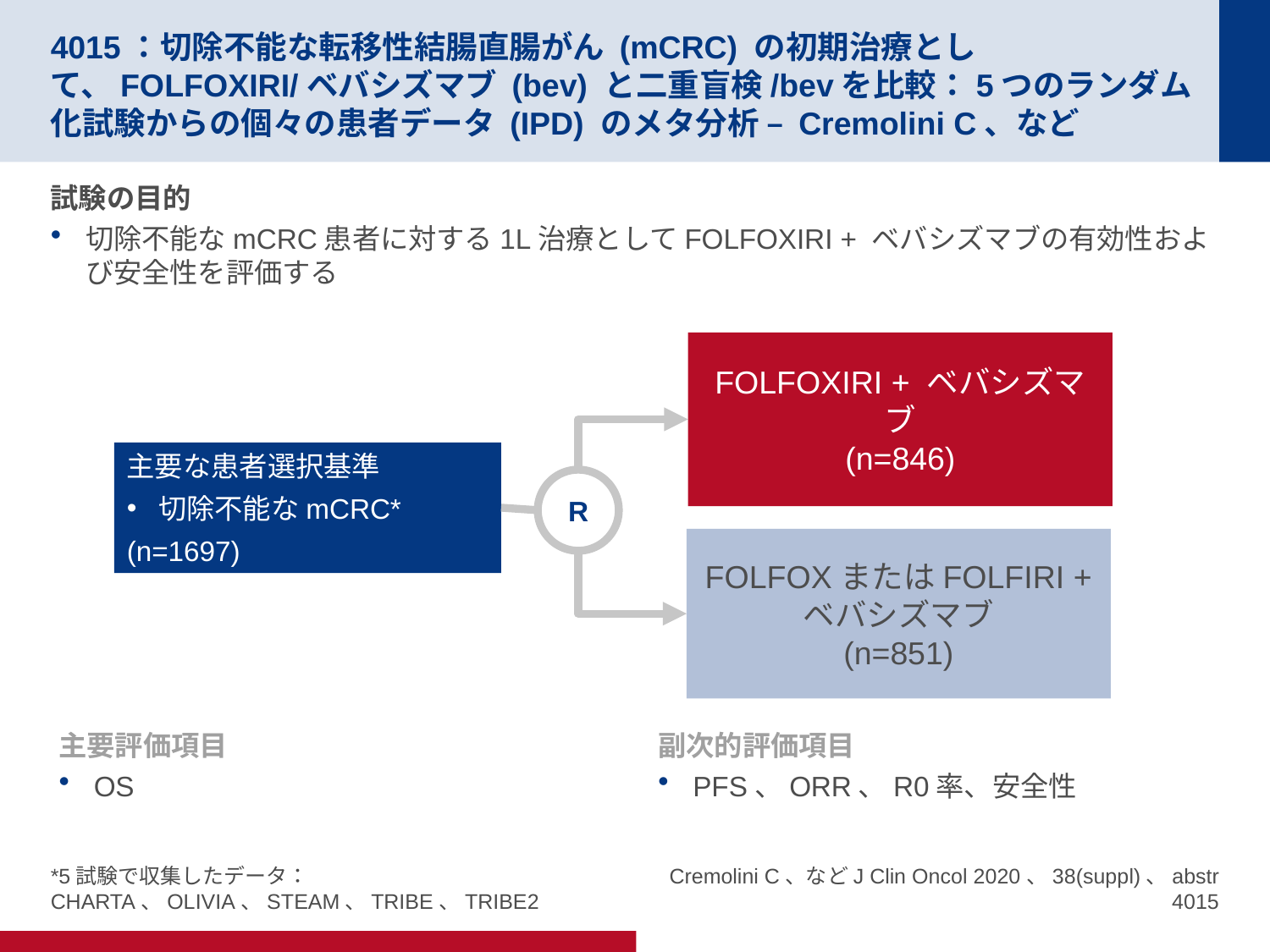

# 4015：切除不能な転移性結腸直腸がん (mCRC) の初期治療として、FOLFOXIRI/ベバシズマブ (bev) と二重盲検/bevを比較：5つのランダム化試験からの個々の患者データ (IPD) のメタ分析 – Cremolini C、など
試験の目的
切除不能なmCRC患者に対する1L治療としてFOLFOXIRI + ベバシズマブの有効性および安全性を評価する
FOLFOXIRI + ベバシズマブ
(n=846)
主要な患者選択基準
切除不能なmCRC*
(n=1697)
R
FOLFOXまたはFOLFIRI + ベバシズマブ
(n=851)
主要評価項目
OS
副次的評価項目
PFS、ORR、R0率、安全性
*5試験で収集したデータ：CHARTA、OLIVIA、STEAM、TRIBE、TRIBE2
Cremolini C、などJ Clin Oncol 2020、38(suppl)、abstr 4015